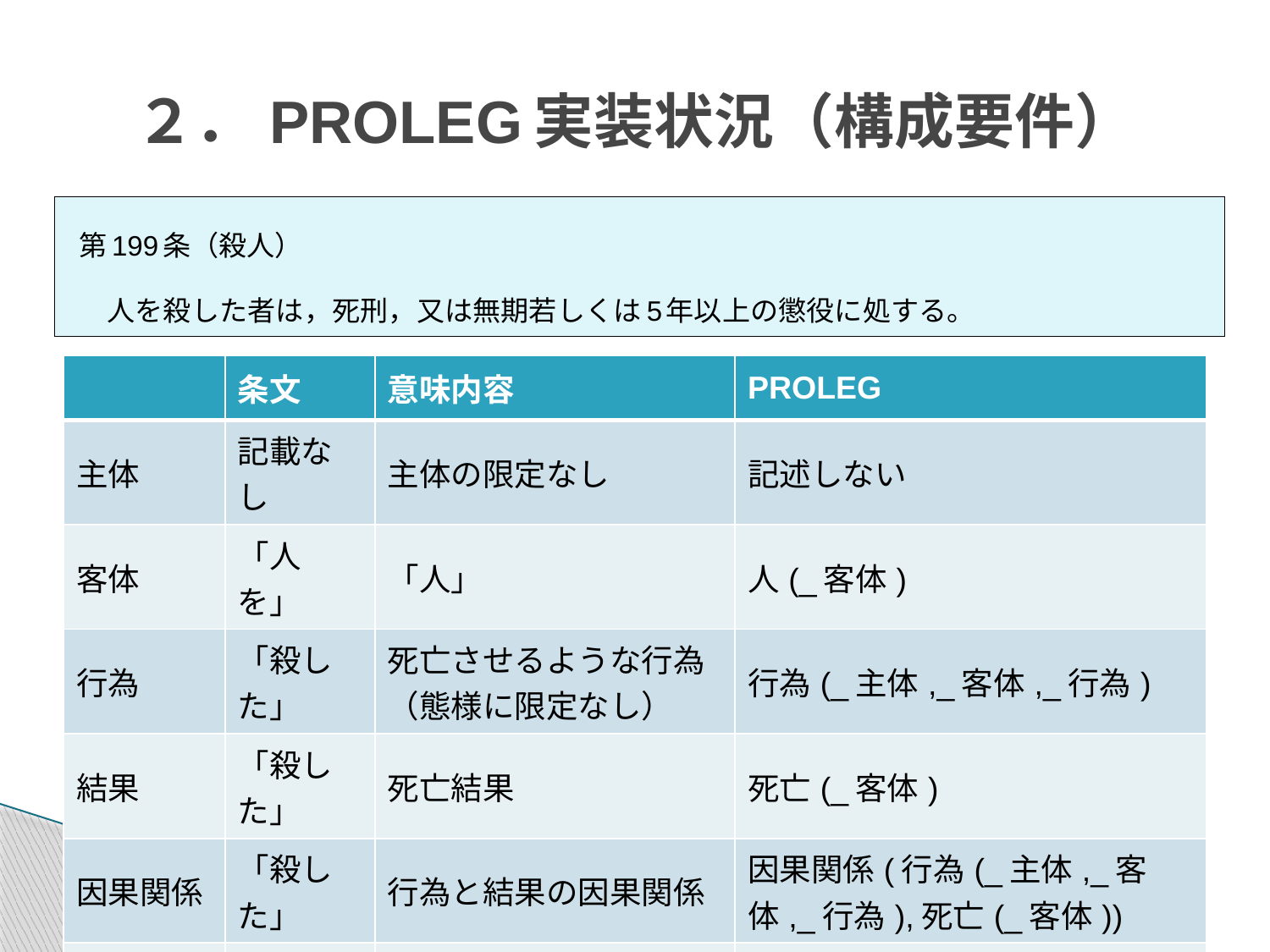

# ２．PROLEG実装状況（構成要件）
第199条（殺人）
　人を殺した者は，死刑，又は無期若しくは5年以上の懲役に処する。
|  | 条文 | 意味内容 | PROLEG |
| --- | --- | --- | --- |
| 主体 | 記載なし | 主体の限定なし | 記述しない |
| 客体 | 「人を」 | 「人」 | 人(\_客体) |
| 行為 | 「殺した」 | 死亡させるような行為 （態様に限定なし） | 行為(\_主体,\_客体,\_行為) |
| 結果 | 「殺した」 | 死亡結果 | 死亡(\_客体) |
| 因果関係 | 「殺した」 | 行為と結果の因果関係 | 因果関係(行為(\_主体,\_客体,\_行為),死亡(\_客体)) |
| 故意 | 「殺した」 | 上記すべての認識 | （略） |